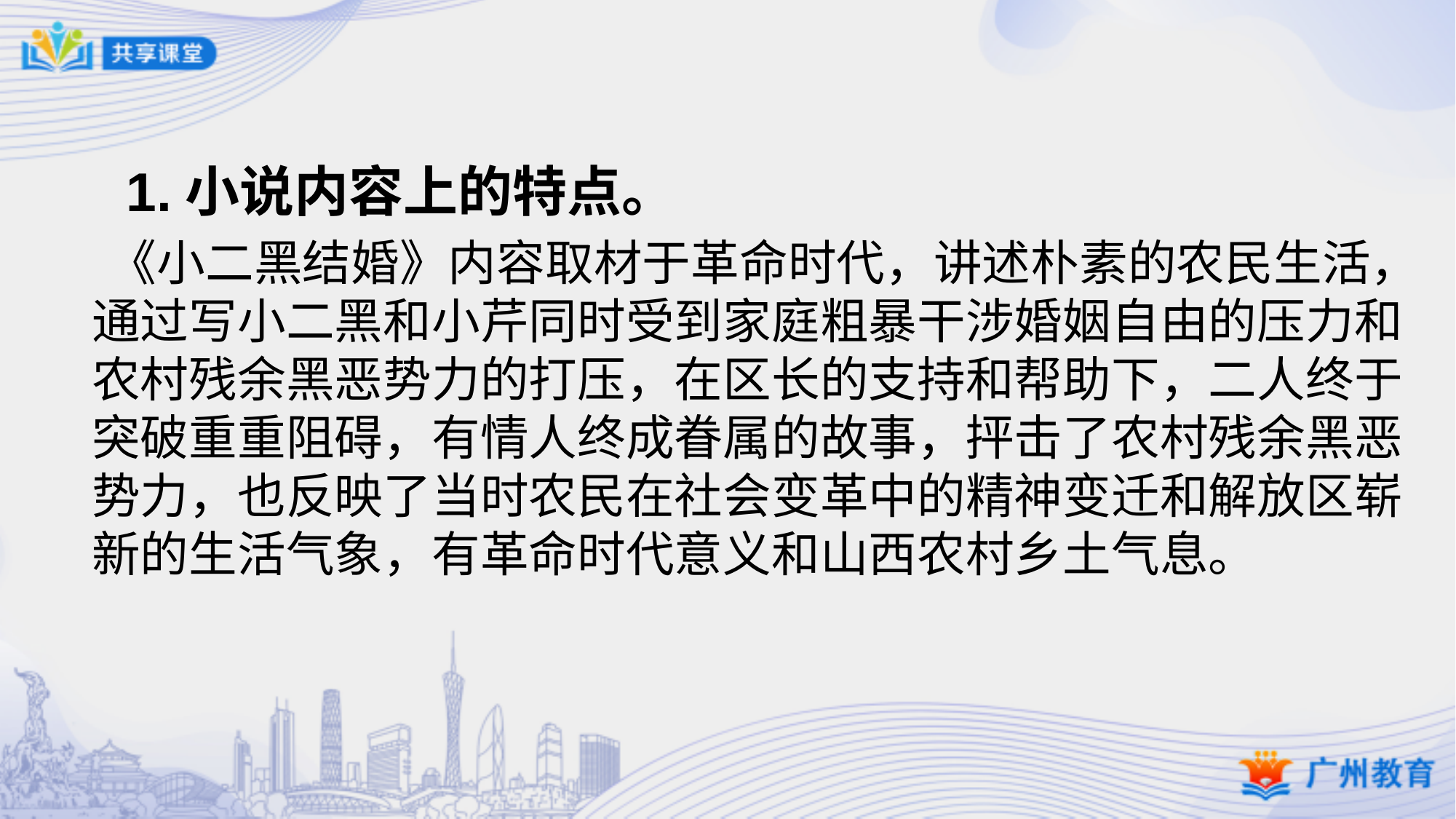

1.小说内容上的特点。
     《小二黑结婚》内容取材于革命时代，讲述朴素的农民生活，通过写小二黑和小芹同时受到家庭粗暴干涉婚姻自由的压力和农村残余黑恶势力的打压，在区长的支持和帮助下，二人终于突破重重阻碍，有情人终成眷属的故事，抨击了农村残余黑恶势力，也反映了当时农民在社会变革中的精神变迁和解放区崭新的生活气象，有革命时代意义和山西农村乡土气息。